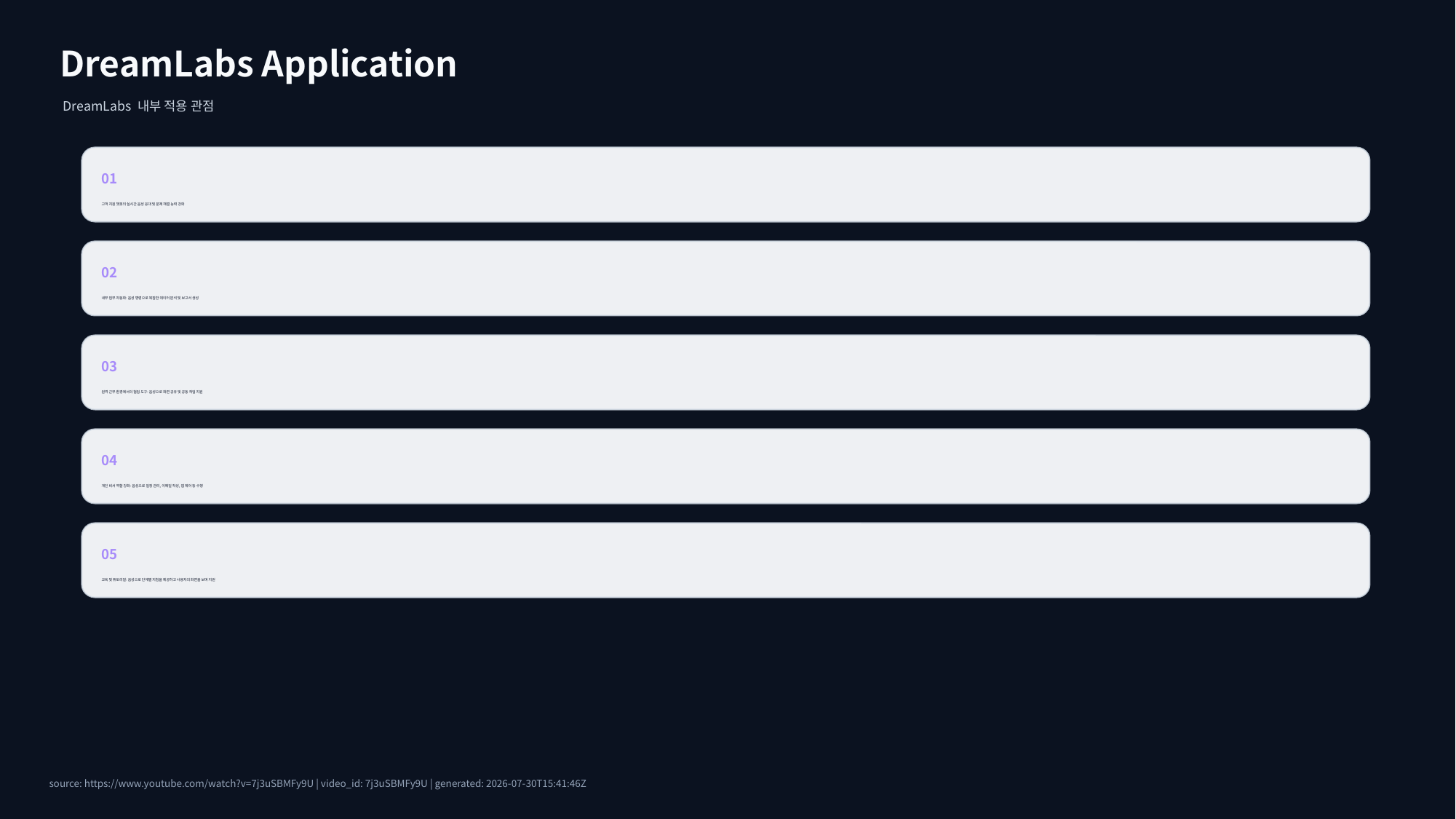

DreamLabs Application
DreamLabs 내부 적용 관점

01
고객 지원 챗봇의 실시간 음성 응대 및 문제 해결 능력 강화

02
내부 업무 자동화: 음성 명령으로 복잡한 데이터 분석 및 보고서 생성

03
원격 근무 환경에서의 협업 도구: 음성으로 화면 공유 및 공동 작업 지원

04
개인 비서 역할 강화: 음성으로 일정 관리, 이메일 작성, 앱 제어 등 수행

05
교육 및 튜토리얼: 음성으로 단계별 지침을 제공하고 사용자의 화면을 보며 지원
source: https://www.youtube.com/watch?v=7j3uSBMFy9U | video_id: 7j3uSBMFy9U | generated: 2026-07-30T15:41:46Z